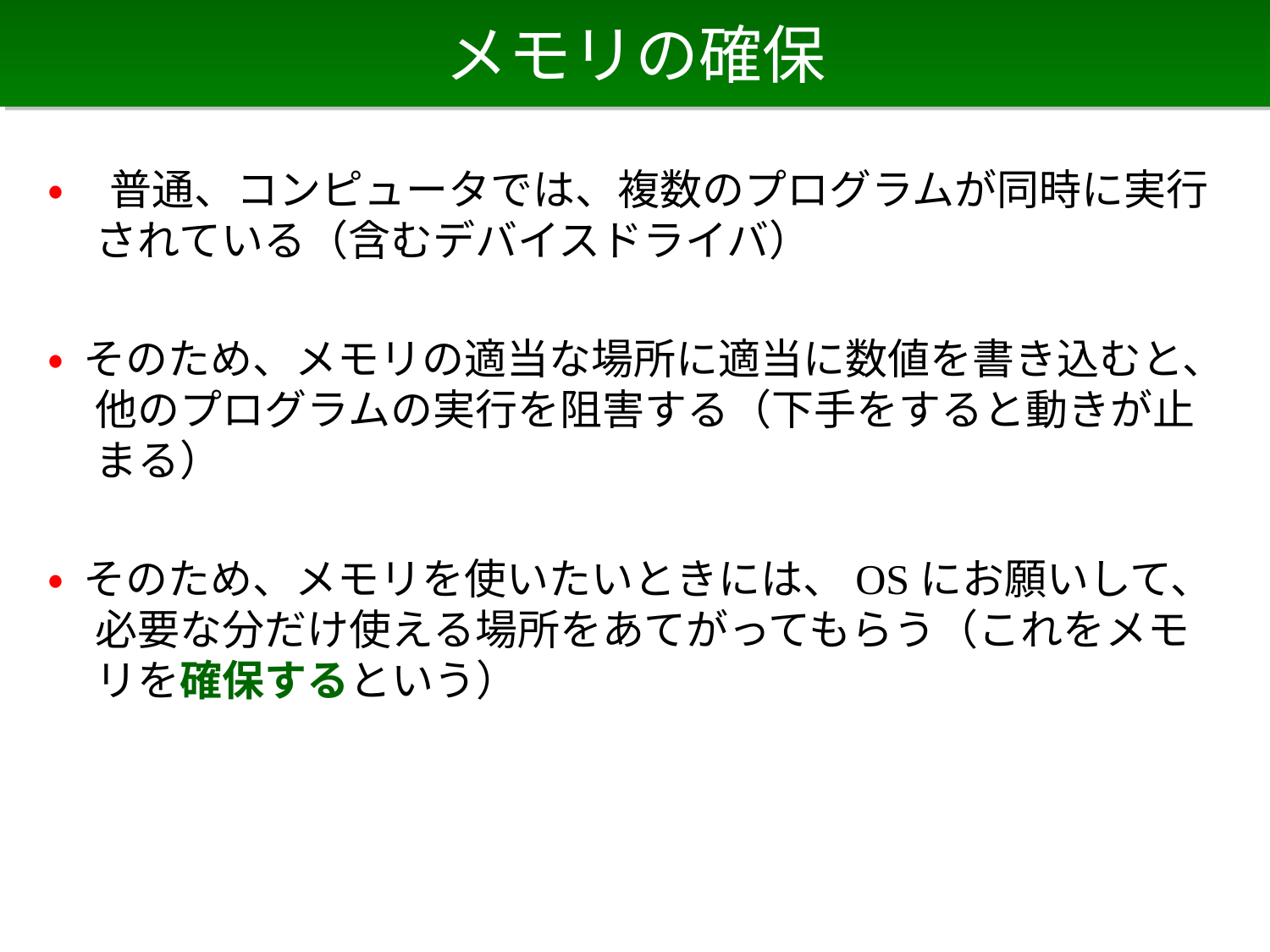

# メモリの確保
• 普通、コンピュータでは、複数のプログラムが同時に実行されている（含むデバイスドライバ）

• そのため、メモリの適当な場所に適当に数値を書き込むと、他のプログラムの実行を阻害する（下手をすると動きが止まる）

• そのため、メモリを使いたいときには、OSにお願いして、必要な分だけ使える場所をあてがってもらう（これをメモリを確保するという）